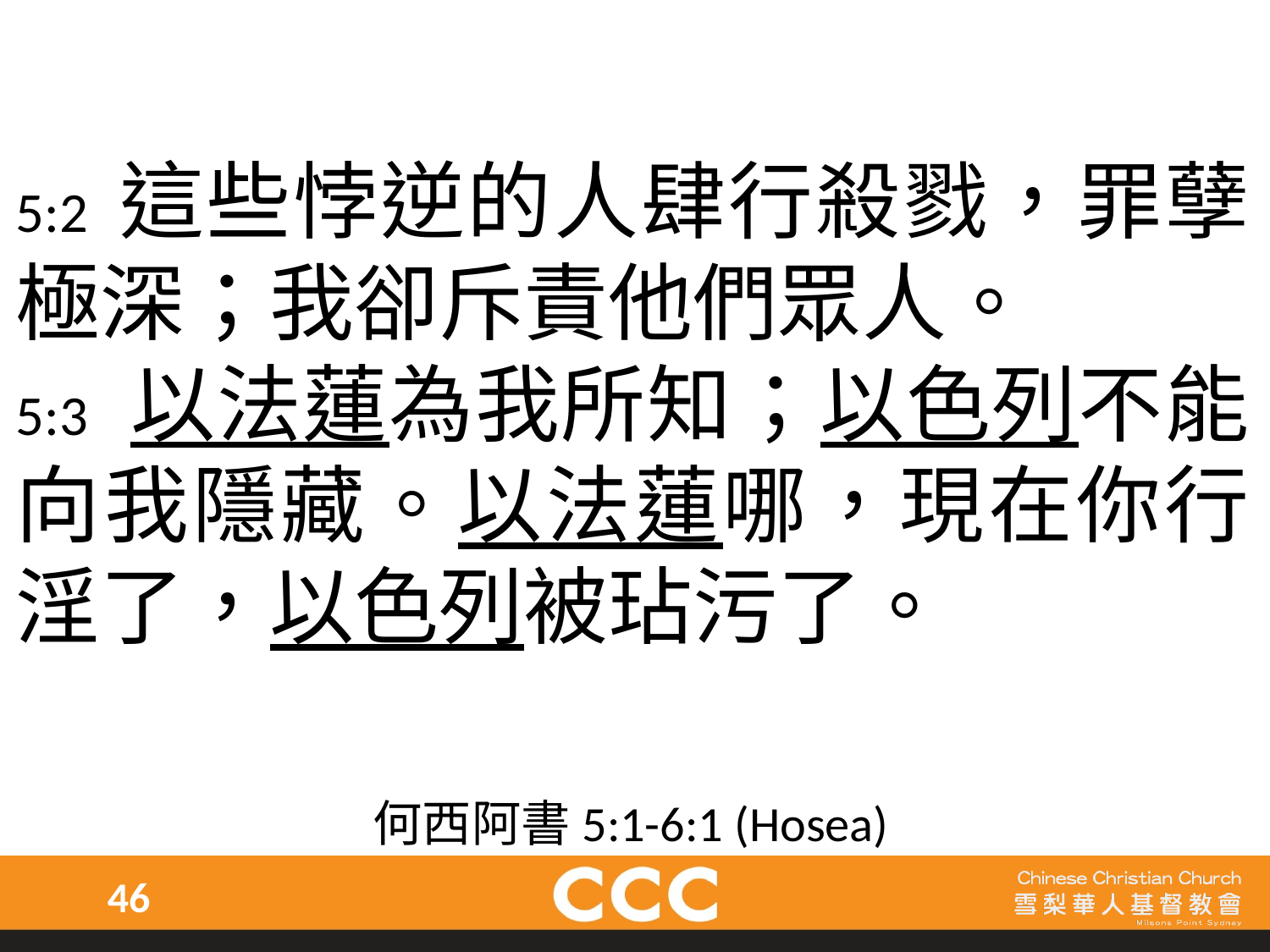

5:2 這些悖逆的人肆行殺戮，罪孽極深；我卻斥責他們眾人。
5:3 以法蓮為我所知；以色列不能向我隱藏。以法蓮哪，現在你行淫了，以色列被玷污了。
何西阿書5:1-6:1 (Hosea)
46